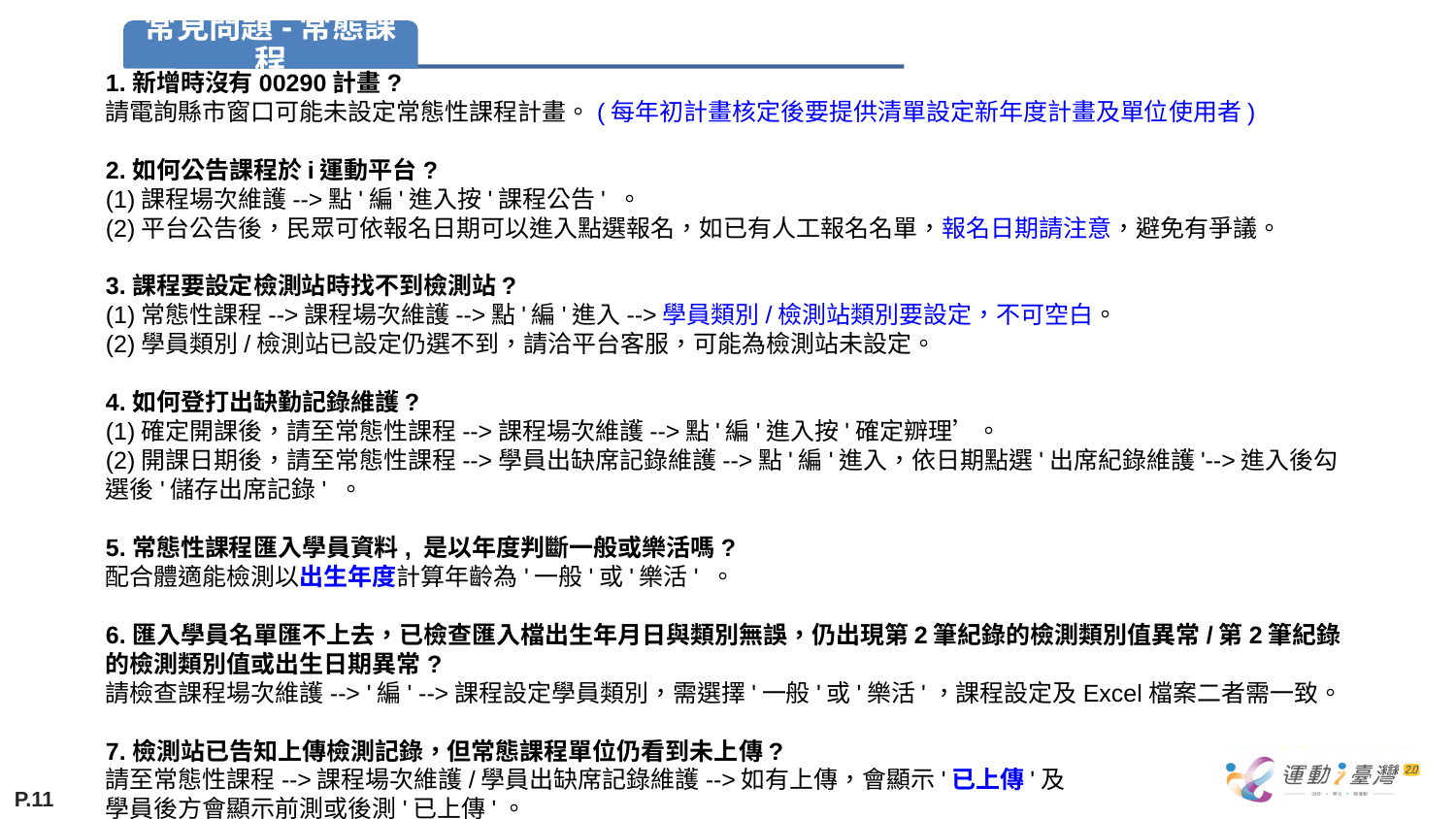

常見問題-常態課程
1.新增時沒有00290計畫?
請電詢縣市窗口可能未設定常態性課程計畫。(每年初計畫核定後要提供清單設定新年度計畫及單位使用者)

2.如何公告課程於i運動平台?
(1)課程場次維護-->點'編'進入按'課程公告' 。
(2)平台公告後，民眾可依報名日期可以進入點選報名，如已有人工報名名單，報名日期請注意，避免有爭議。

3.課程要設定檢測站時找不到檢測站?
(1)常態性課程-->課程場次維護-->點'編'進入-->學員類別/檢測站類別要設定，不可空白。
(2)學員類別/檢測站已設定仍選不到，請洽平台客服，可能為檢測站未設定。

4.如何登打出缺勤記錄維護?
(1)確定開課後，請至常態性課程-->課程場次維護-->點'編'進入按'確定辧理’。
(2)開課日期後，請至常態性課程-->學員出缺席記錄維護-->點'編'進入，依日期點選'出席紀錄維護'-->進入後勾選後'儲存出席記錄' 。

5.常態性課程匯入學員資料, 是以年度判斷一般或樂活嗎?
配合體適能檢測以出生年度計算年齡為'一般'或'樂活' 。

6.匯入學員名單匯不上去，已檢查匯入檔出生年月日與類別無誤，仍出現第2筆紀錄的檢測類別值異常/第2筆紀錄的檢測類別值或出生日期異常?
請檢查課程場次維護--> '編' -->課程設定學員類別，需選擇'一般'或'樂活'，課程設定及Excel檔案二者需一致。

7.檢測站已告知上傳檢測記錄，但常態課程單位仍看到未上傳?
請至常態性課程-->課程場次維護/學員出缺席記錄維護-->如有上傳，會顯示'已上傳'及
學員後方會顯示前測或後測'已上傳'。